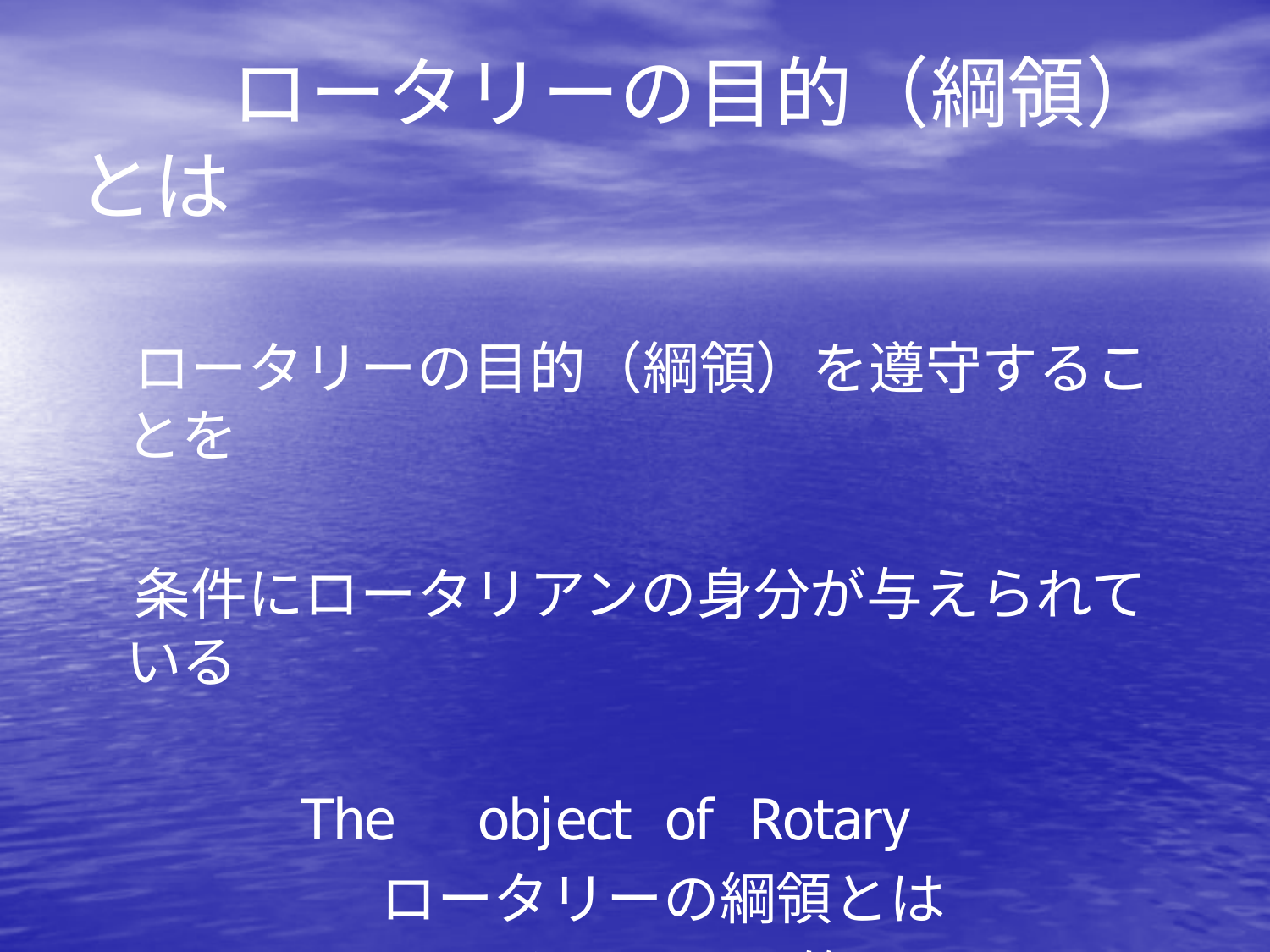

# ロータリーの目的（綱領）とは
　ロータリーの目的（綱領）を遵守することを

　条件にロータリアンの身分が与えられている

           　The　object  of  Rotary
    　　　　 ロータリーの綱領とは
　　　　　   ロータリーの目的である